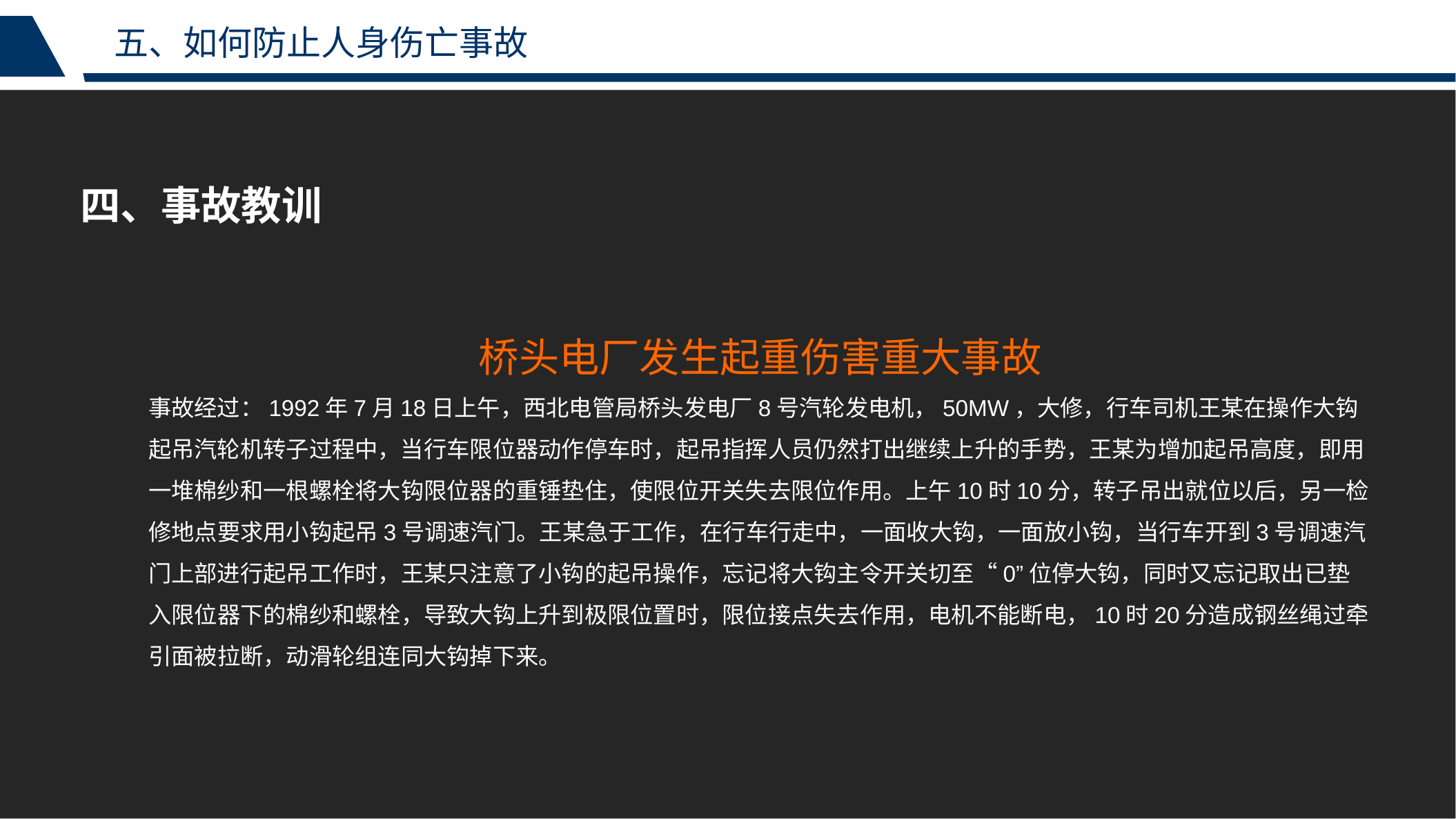

五、如何防止人身伤亡事故

四、事故教训
桥头电厂发生起重伤害重大事故
事故经过：1992年7月18日上午，西北电管局桥头发电厂8号汽轮发电机，50MW，大修，行车司机王某在操作大钩起吊汽轮机转子过程中，当行车限位器动作停车时，起吊指挥人员仍然打出继续上升的手势，王某为增加起吊高度，即用一堆棉纱和一根螺栓将大钩限位器的重锤垫住，使限位开关失去限位作用。上午10时10分，转子吊出就位以后，另一检修地点要求用小钩起吊3号调速汽门。王某急于工作，在行车行走中，一面收大钩，一面放小钩，当行车开到3号调速汽门上部进行起吊工作时，王某只注意了小钩的起吊操作，忘记将大钩主令开关切至“0”位停大钩，同时又忘记取出已垫入限位器下的棉纱和螺栓，导致大钩上升到极限位置时，限位接点失去作用，电机不能断电，10时20分造成钢丝绳过牵引面被拉断，动滑轮组连同大钩掉下来。